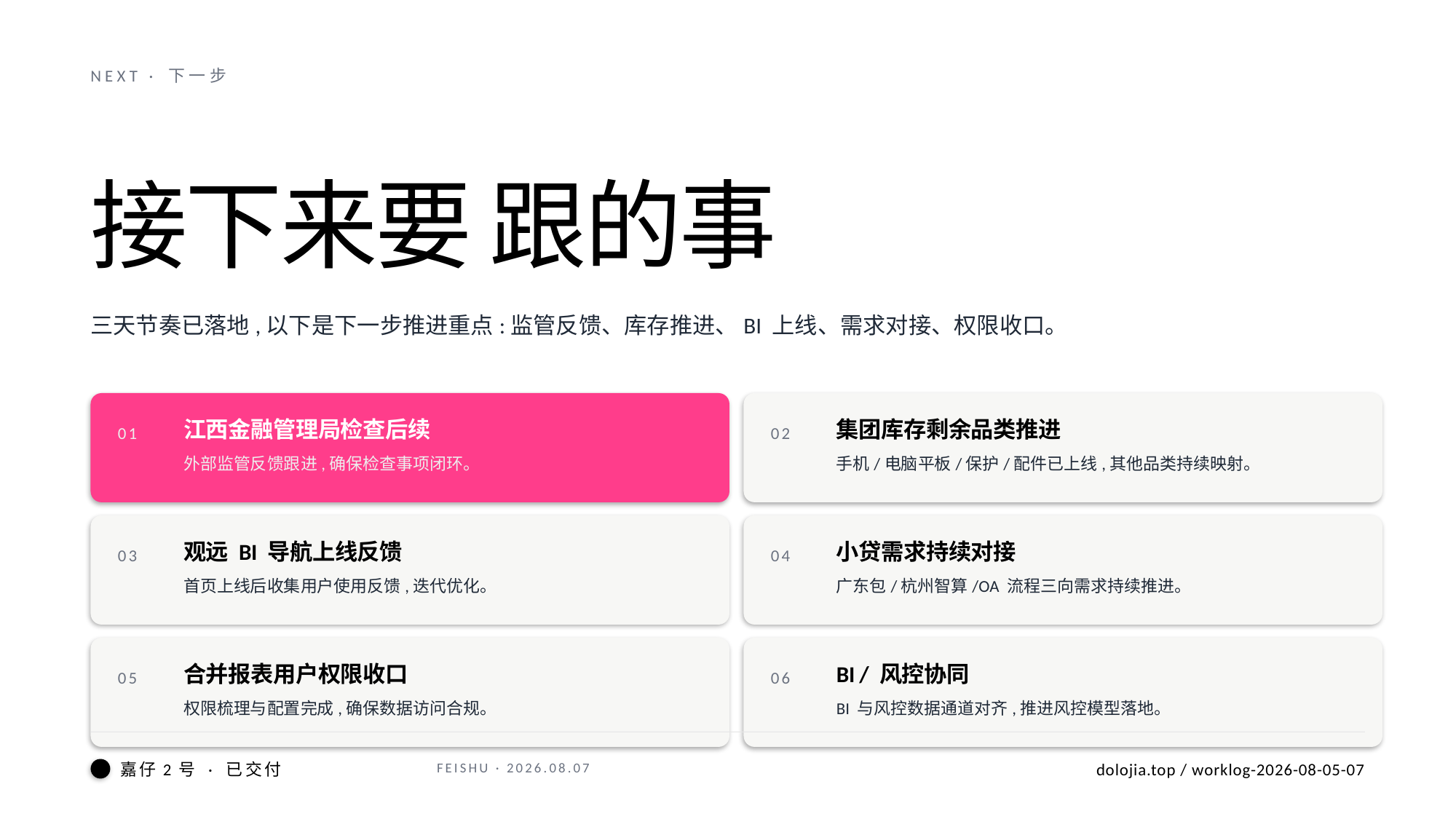

NEXT · 下一步
接下来要 跟的事
三天节奏已落地,以下是下一步推进重点:监管反馈、库存推进、BI 上线、需求对接、权限收口。

江西金融管理局检查后续
集团库存剩余品类推进
01
02
外部监管反馈跟进,确保检查事项闭环。
手机/电脑平板/保护/配件已上线,其他品类持续映射。

观远 BI 导航上线反馈
小贷需求持续对接
03
04
首页上线后收集用户使用反馈,迭代优化。
广东包/杭州智算/OA 流程三向需求持续推进。

合并报表用户权限收口
BI / 风控协同
05
06
权限梳理与配置完成,确保数据访问合规。
BI 与风控数据通道对齐,推进风控模型落地。

嘉仔2号 · 已交付
FEISHU · 2026.08.07
dolojia.top / worklog-2026-08-05-07